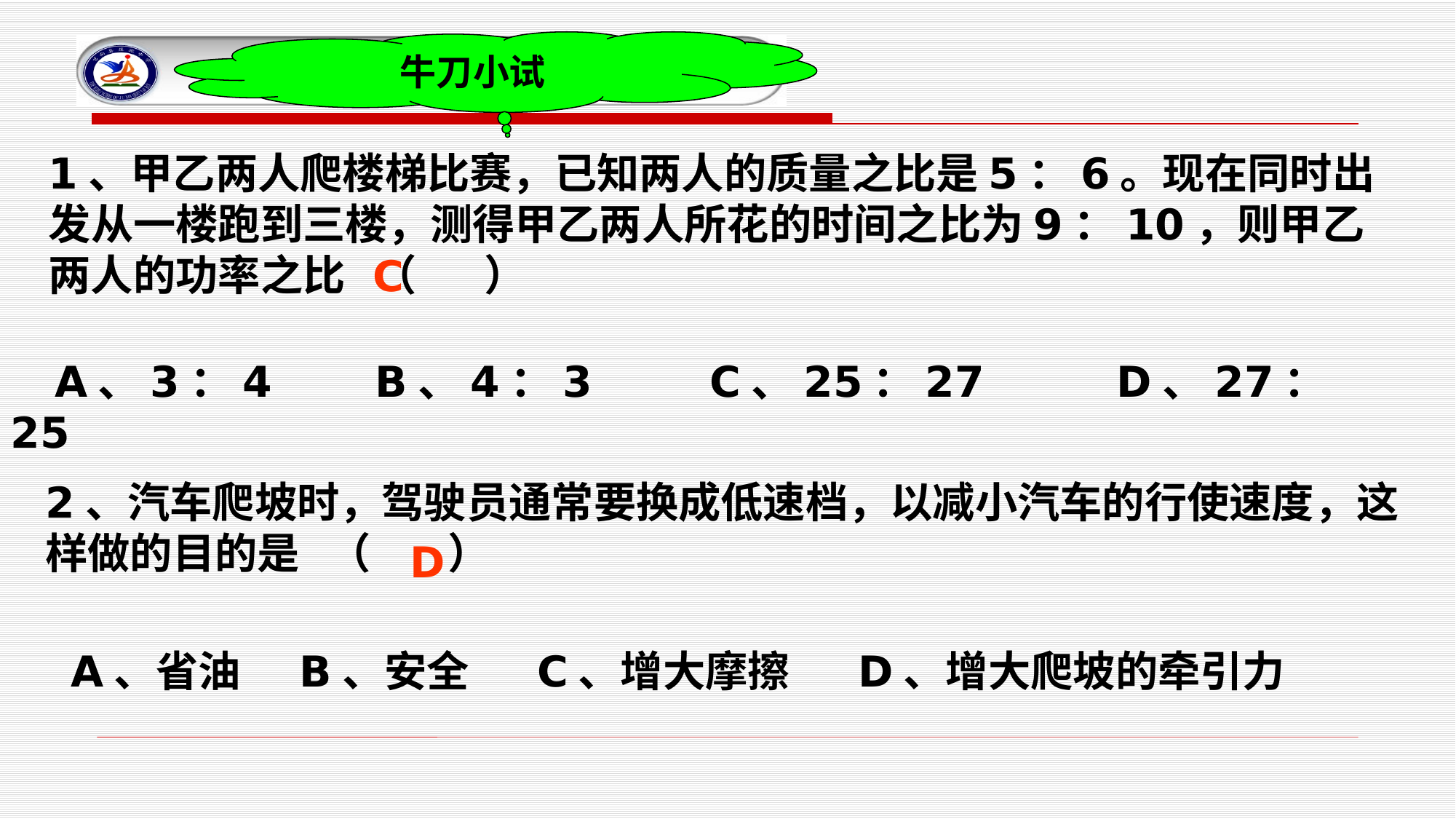

牛刀小试
1、甲乙两人爬楼梯比赛，已知两人的质量之比是5：6。现在同时出发从一楼跑到三楼，测得甲乙两人所花的时间之比为9：10，则甲乙两人的功率之比   （       ）
C
   A、3：4       B、4：3        C、25：27         D、27：25
2、汽车爬坡时，驾驶员通常要换成低速档，以减小汽车的行使速度，这样做的目的是   （        ）
D
A、省油     B、安全      C、增大摩擦      D、增大爬坡的牵引力